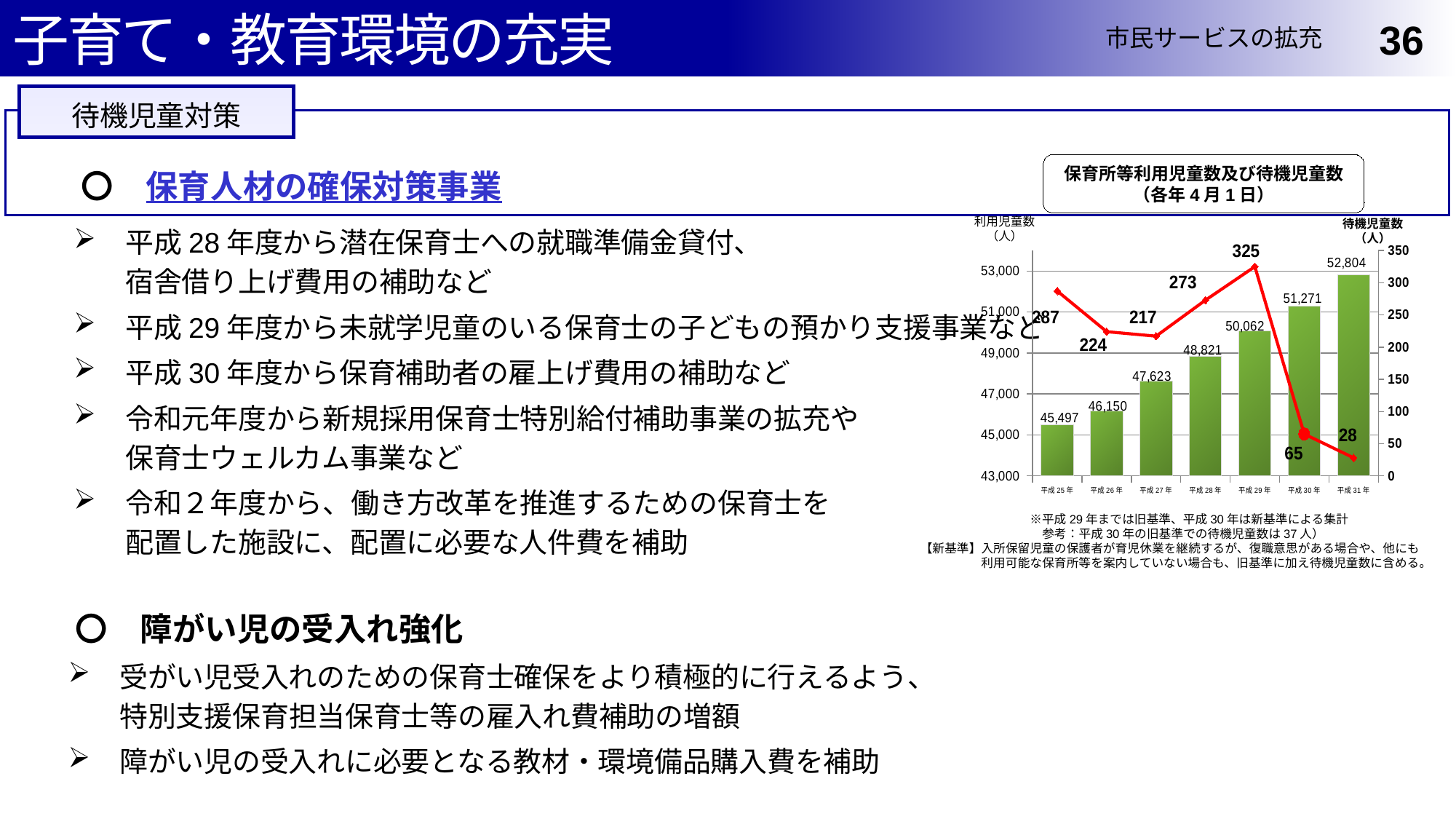

子育て・教育環境の充実
市民サービスの拡充
36
待機児童対策

保育所等利用児童数及び待機児童数
（各年4月1日）
　　〇　保育人材の確保対策事業
平成28年度から潜在保育士への就職準備金貸付、
宿舎借り上げ費用の補助など
平成29年度から未就学児童のいる保育士の子どもの預かり支援事業など
平成30年度から保育補助者の雇上げ費用の補助など
令和元年度から新規採用保育士特別給付補助事業の拡充や
保育士ウェルカム事業など
令和２年度から、働き方改革を推進するための保育士を
配置した施設に、配置に必要な人件費を補助
利用児童数（人）
待機児童数（人）

### Chart

| Category | 系列 1 | 系列 2 |
|---|---|---|
| 平成25年 | 45497.0 | 287.0 |
| 平成26年 | 46150.0 | 224.0 |
| 平成27年 | 47623.0 | 217.0 |
| 平成28年 | 48821.0 | 273.0 |
| 平成29年 | 50062.0 | 325.0 |
| 平成30年 | 51271.0 | 65.0 |
| 平成31年 | 52804.0 | 28.0 |
　　　　　　　　　※平成29年までは旧基準、平成30年は新基準による集計
　　　　　　　　　　参考：平成30年の旧基準での待機児童数は37人）
【新基準】入所保留児童の保護者が育児休業を継続するが、復職意思がある場合や、他にも
　　　　　利用可能な保育所等を案内していない場合も、旧基準に加え待機児童数に含める。
　　〇　障がい児の受入れ強化
受がい児受入れのための保育士確保をより積極的に行えるよう、
特別支援保育担当保育士等の雇入れ費補助の増額
障がい児の受入れに必要となる教材・環境備品購入費を補助